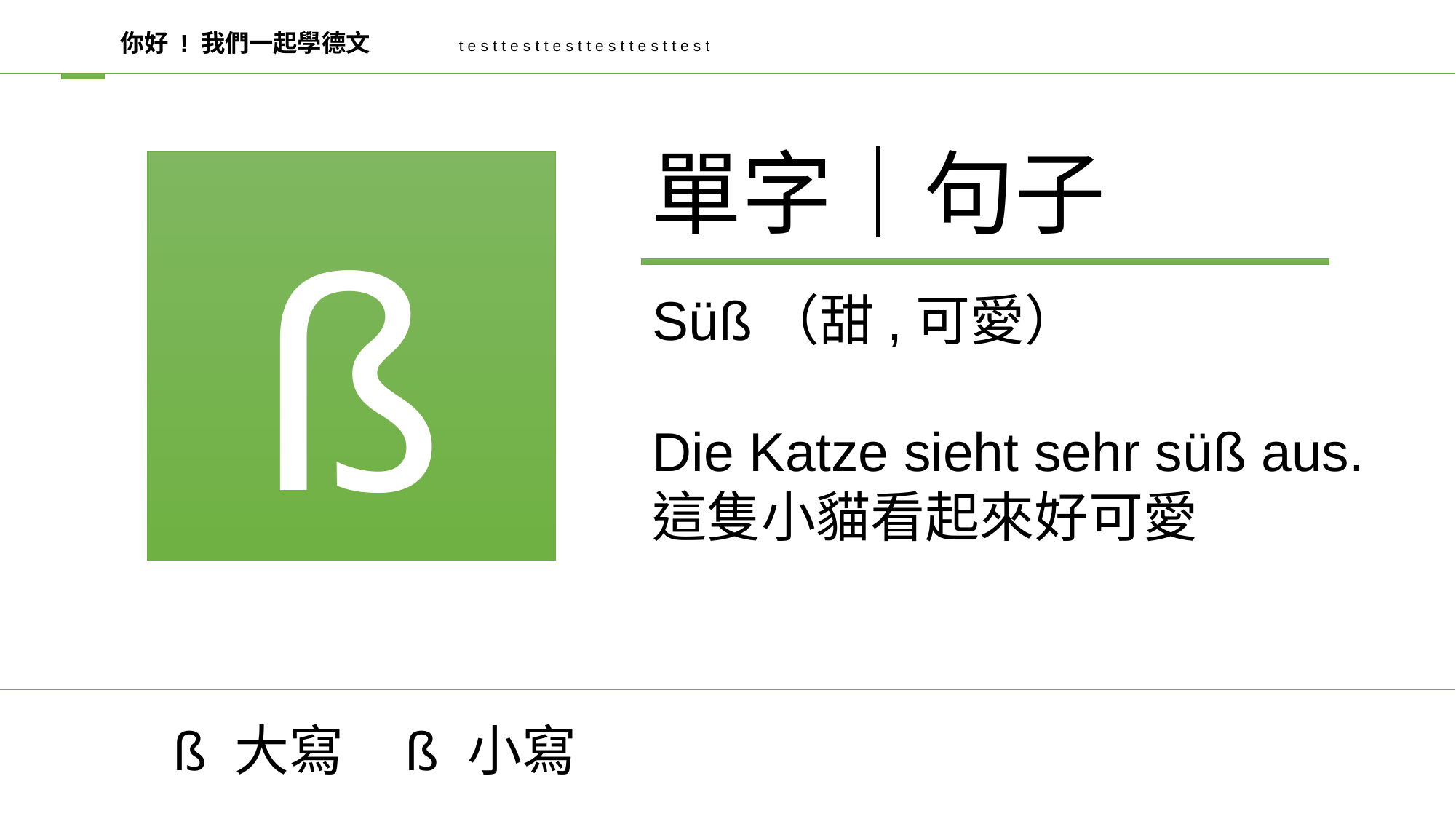

你好 ! 我們一起學德文
testtesttesttesttesttest

單字│句子

ß

Süß（甜,可愛）

Die Katze sieht sehr süß aus.
這隻小貓看起來好可愛

 ß 大寫    ß 小寫